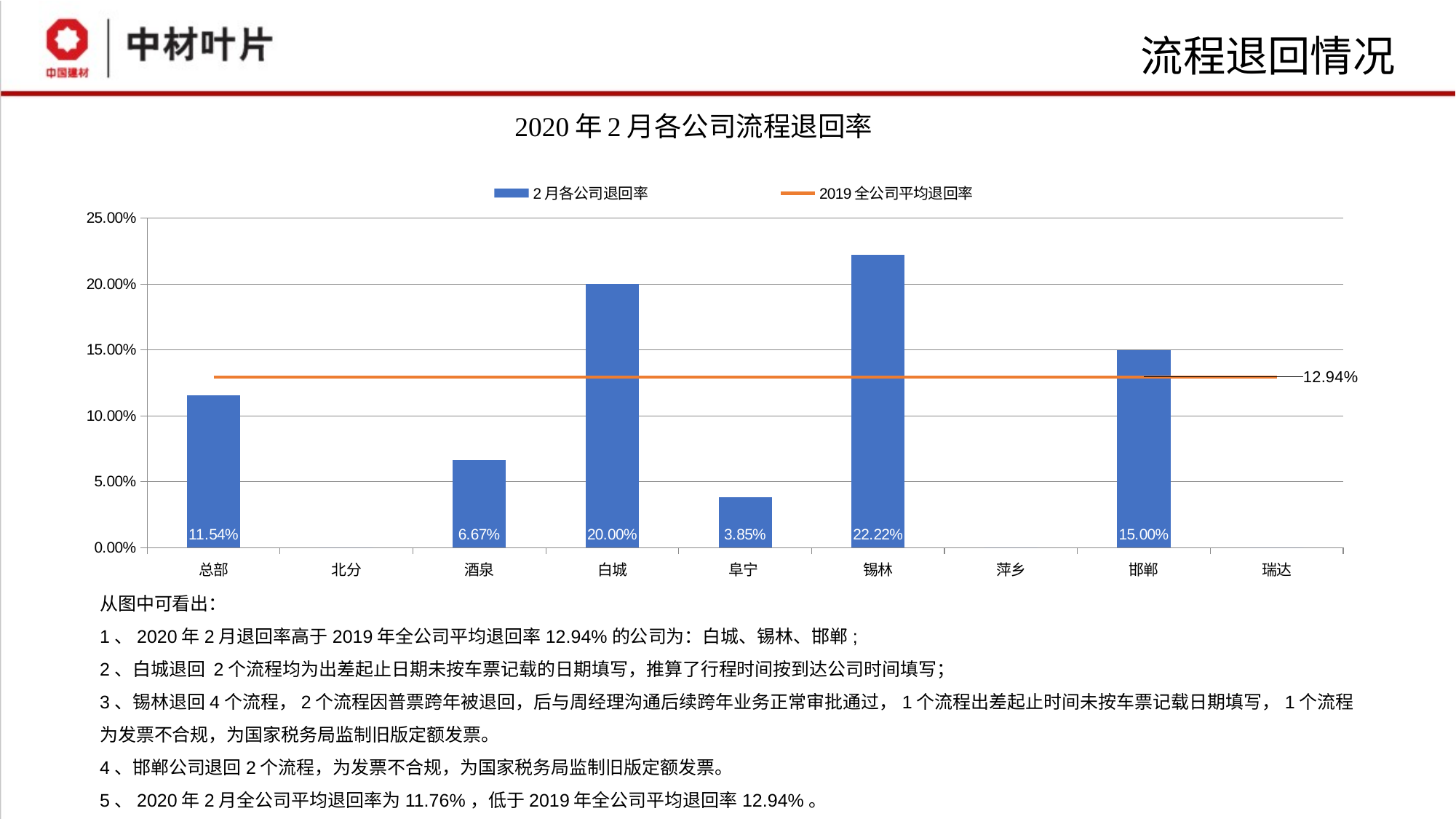

流程退回情况

### Chart

| Category | 2月各公司退回率 | 2019全公司平均退回率 |
|---|---|---|
| 总部 | 0.11538461538461539 | 0.1294 |
| 北分 | 0.0 | 0.1294 |
| 酒泉 | 0.06666666666666667 | 0.1294 |
| 白城 | 0.2 | 0.1294 |
| 阜宁  | 0.038461538461538464 | 0.1294 |
| 锡林 | 0.2222222222222222 | 0.1294 |
| 萍乡 | 0.0 | 0.1294 |
| 邯郸 | 0.15 | 0.1294 |
| 瑞达 | 0.0 | 0.1294 |
从图中可看出：
1、2020年2月退回率高于2019年全公司平均退回率12.94%的公司为：白城、锡林、邯郸;
2、白城退回 2个流程均为出差起止日期未按车票记载的日期填写，推算了行程时间按到达公司时间填写；
3、锡林退回4个流程，2个流程因普票跨年被退回，后与周经理沟通后续跨年业务正常审批通过，1个流程出差起止时间未按车票记载日期填写，1个流程为发票不合规，为国家税务局监制旧版定额发票。
4、邯郸公司退回2个流程，为发票不合规，为国家税务局监制旧版定额发票。
5、2020年2月全公司平均退回率为11.76%，低于2019年全公司平均退回率12.94%。